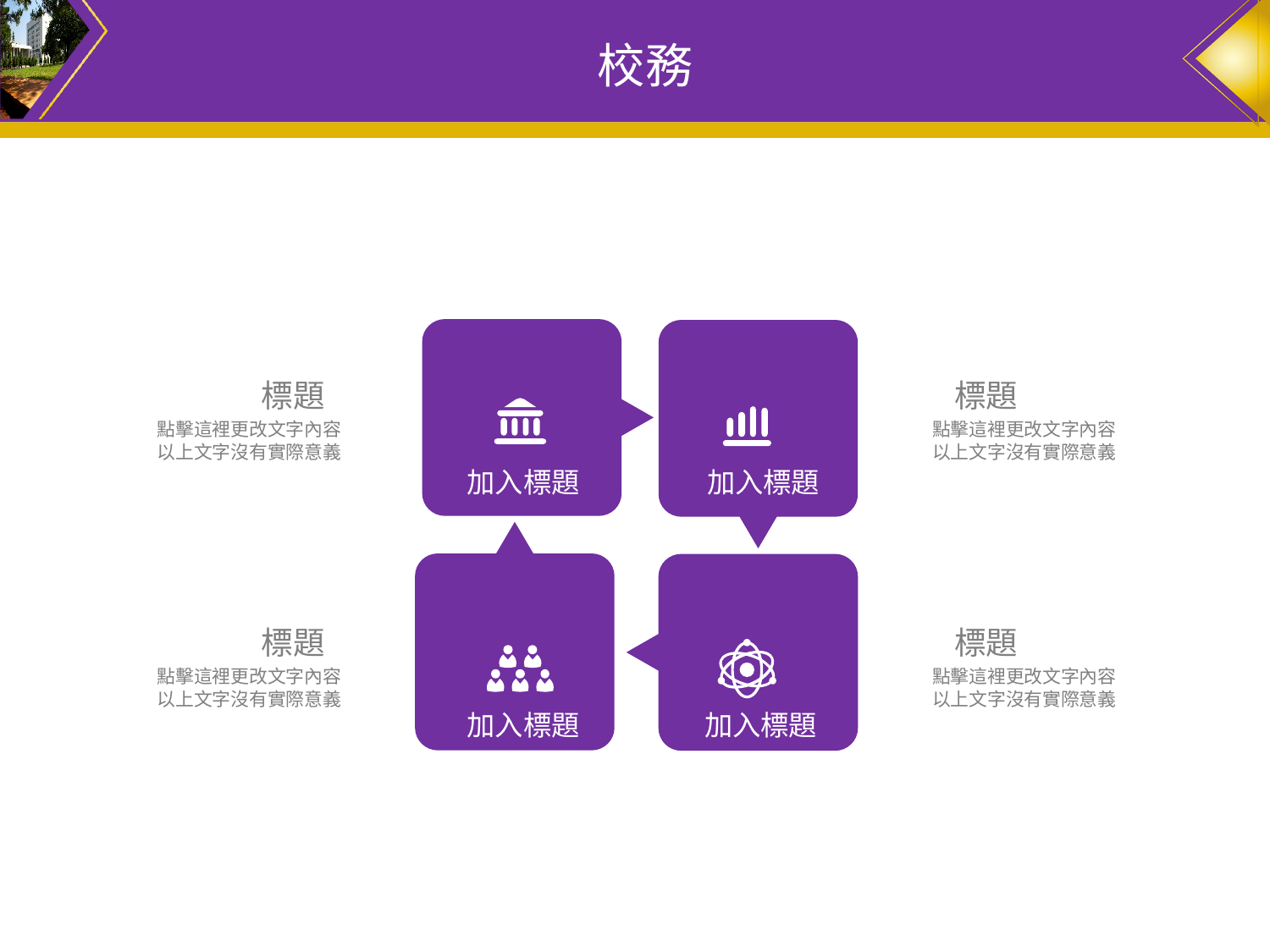

校務

加入標題

加入標題
標題
標題
點擊這裡更改文字內容
以上文字沒有實際意義
點擊這裡更改文字內容
以上文字沒有實際意義

加入標題

加入標題
標題
標題
點擊這裡更改文字內容
以上文字沒有實際意義
點擊這裡更改文字內容
以上文字沒有實際意義